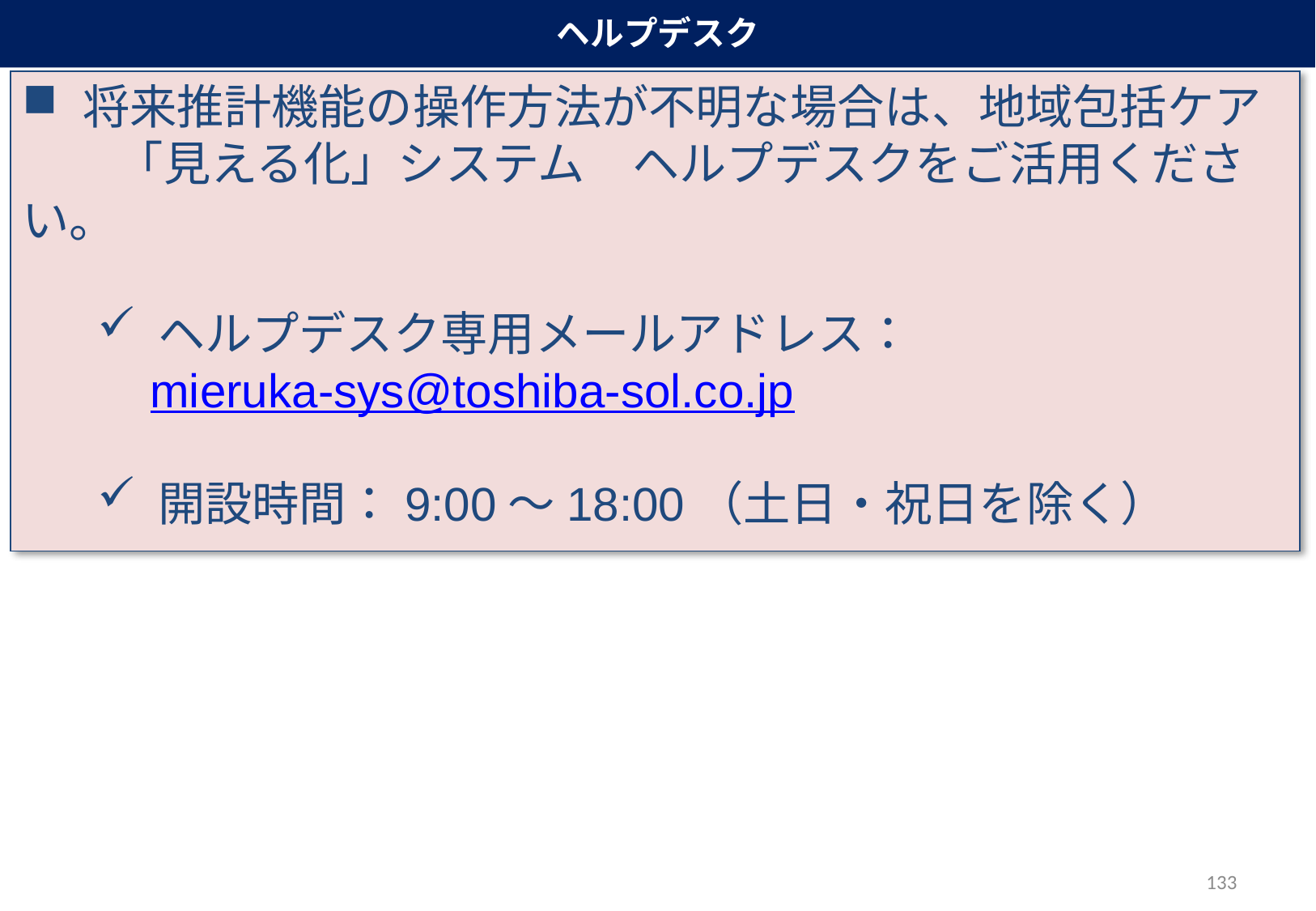

ヘルプデスク

将来推計機能の操作方法が不明な場合は、地域包括ケア
　　「見える化」システム　ヘルプデスクをご活用ください。

ヘルプデスク専用メールアドレス：
mieruka-sys@toshiba-sol.co.jp

開設時間：9:00～18:00（土日・祝日を除く）

133